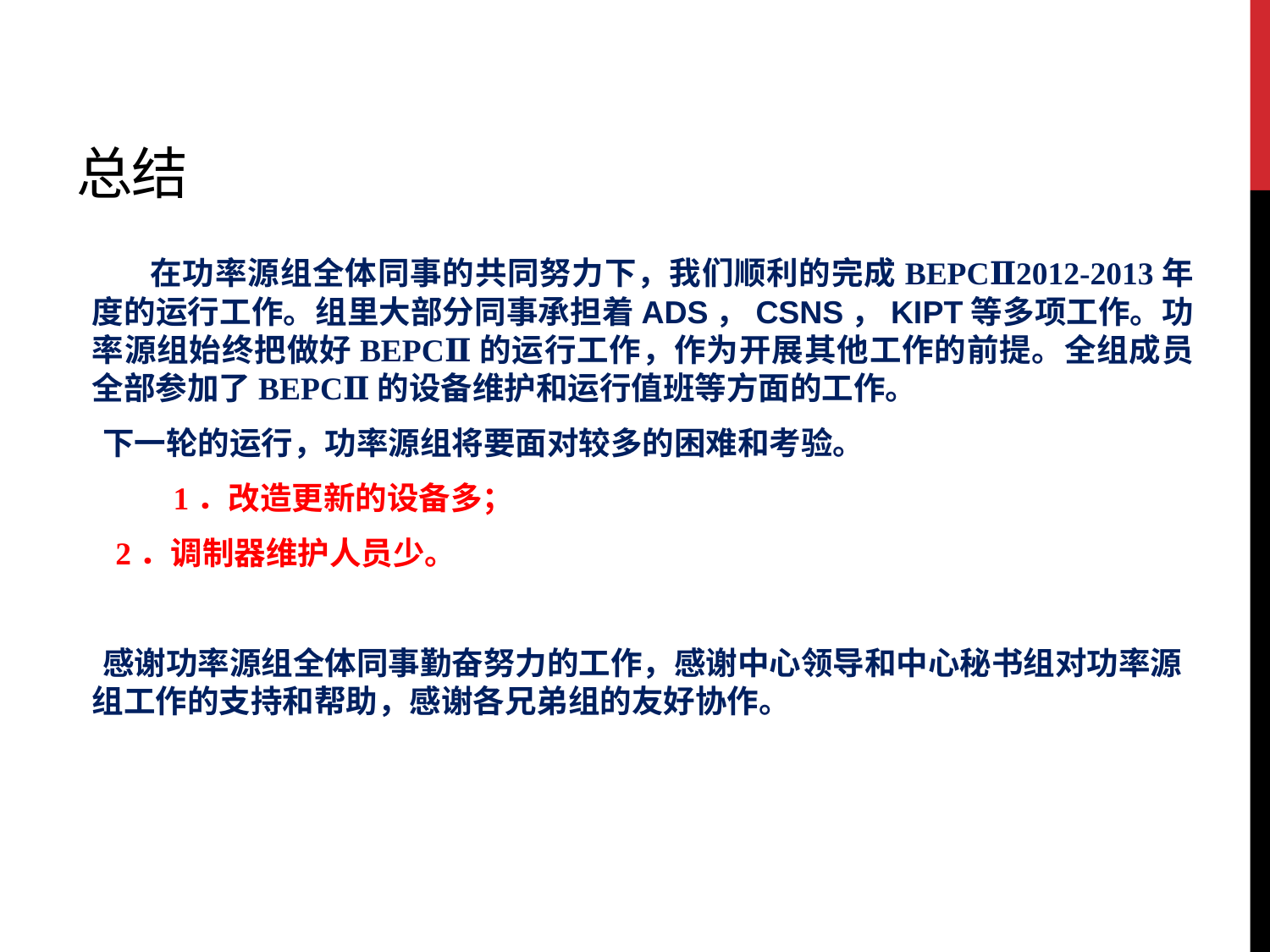

# 总结
           在功率源组全体同事的共同努力下，我们顺利的完成BEPCⅡ2012-2013年度的运行工作。组里大部分同事承担着ADS，CSNS，KIPT等多项工作。功率源组始终把做好BEPCⅡ的运行工作，作为开展其他工作的前提。全组成员全部参加了BEPCⅡ的设备维护和运行值班等方面的工作。
       下一轮的运行，功率源组将要面对较多的困难和考验。
                1．改造更新的设备多；
        2．调制器维护人员少。

       感谢功率源组全体同事勤奋努力的工作，感谢中心领导和中心秘书组对功率源组工作的支持和帮助，感谢各兄弟组的友好协作。